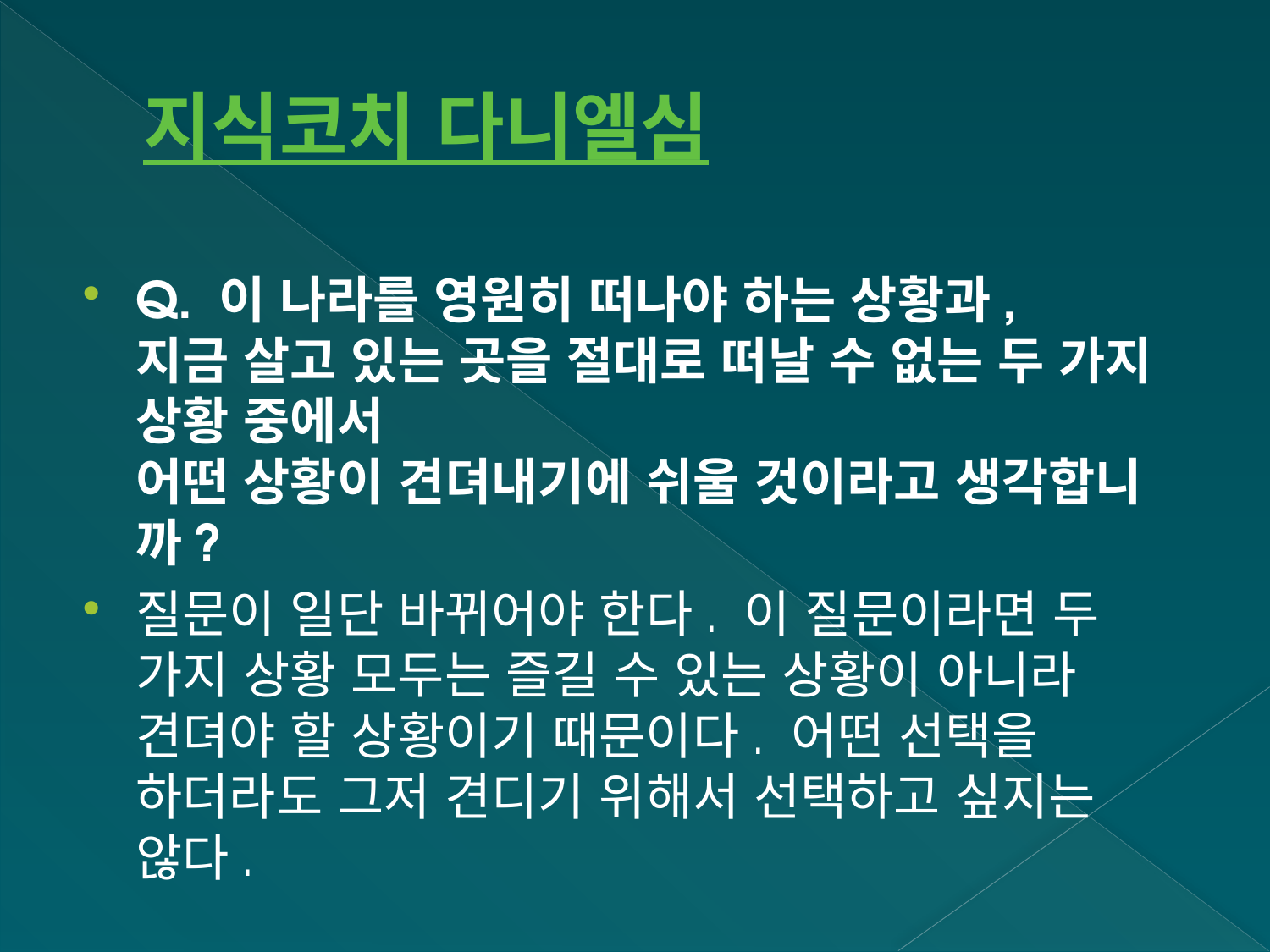

# 지식코치 다니엘심
Q. 이 나라를 영원히 떠나야 하는 상황과,
지금 살고 있는 곳을 절대로 떠날 수 없는 두 가지 상황 중에서
어떤 상황이 견뎌내기에 쉬울 것이라고 생각합니까?
질문이 일단 바뀌어야 한다. 이 질문이라면 두 가지 상황 모두는 즐길 수 있는 상황이 아니라 견뎌야 할 상황이기 때문이다. 어떤 선택을 하더라도 그저 견디기 위해서 선택하고 싶지는 않다.